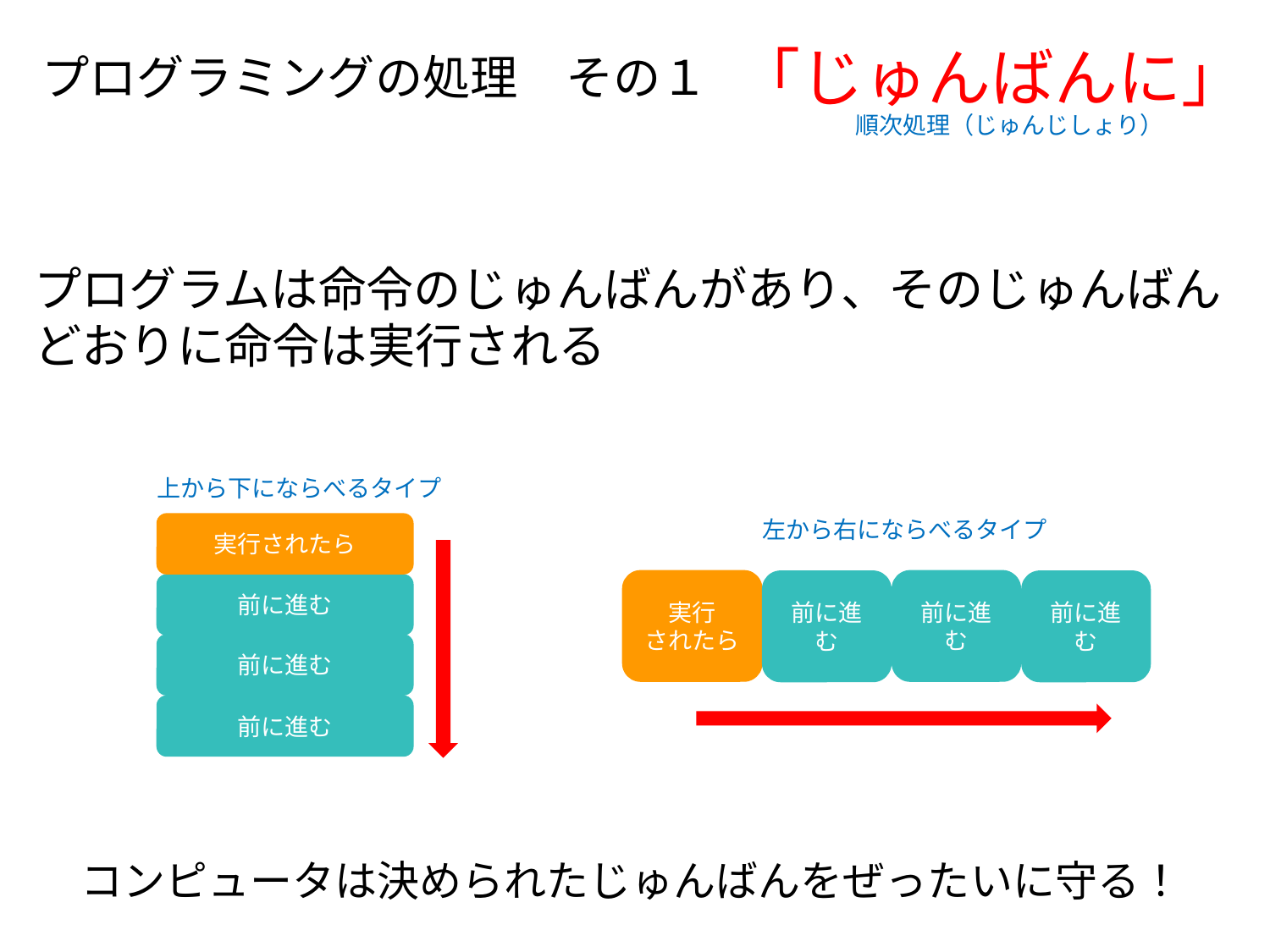

プログラミングの処理　その１
「じゅんばんに」
順次処理（じゅんじしょり）
プログラムは命令のじゅんばんがあり、そのじゅんばんどおりに命令は実行される
上から下にならべるタイプ
左から右にならべるタイプ

実行されたら

実行
されたら
前に進む
前に進む
前に進む
前に進む
前に進む
前に進む
コンピュータは決められたじゅんばんをぜったいに守る！